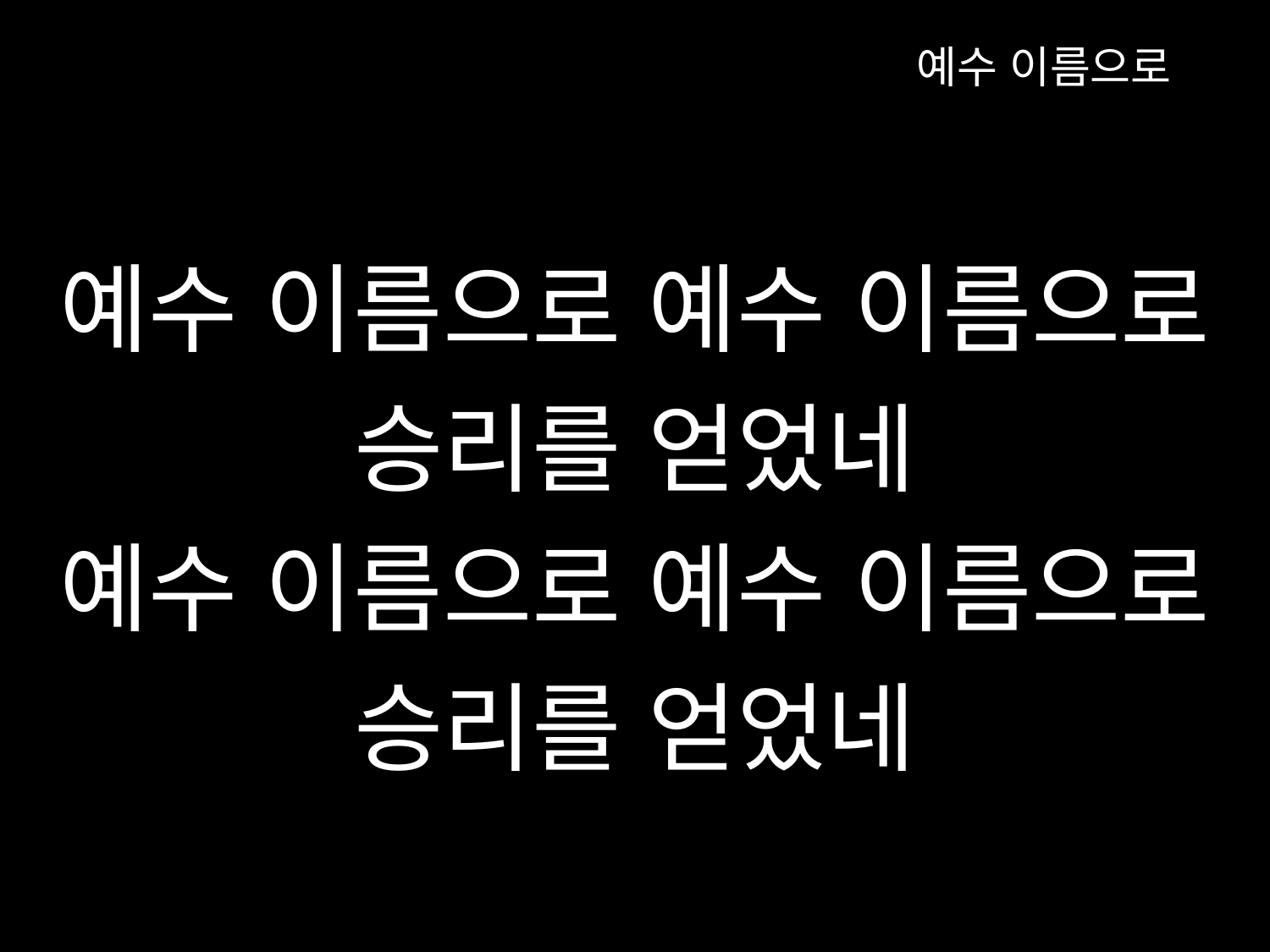

예수 이름으로
예수 이름으로 예수 이름으로
승리를 얻었네
예수 이름으로 예수 이름으로
승리를 얻었네